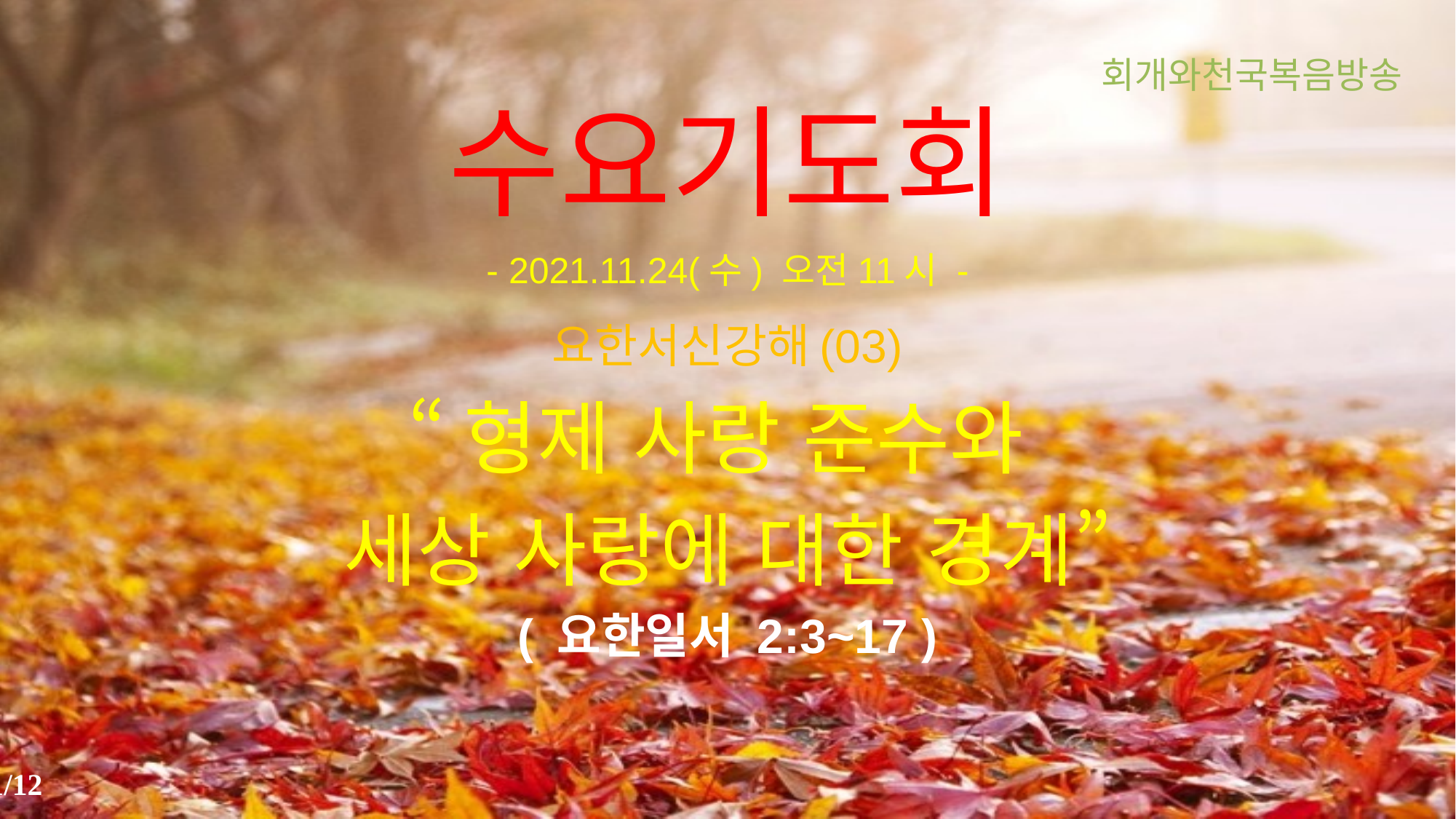

회개와천국복음방송
# 수요기도회
- 2021.11.24(수) 오전11시 -
요한서신강해(03)
“형제 사랑 준수와
세상 사랑에 대한 경계”
( 요한일서 2:3~17 )